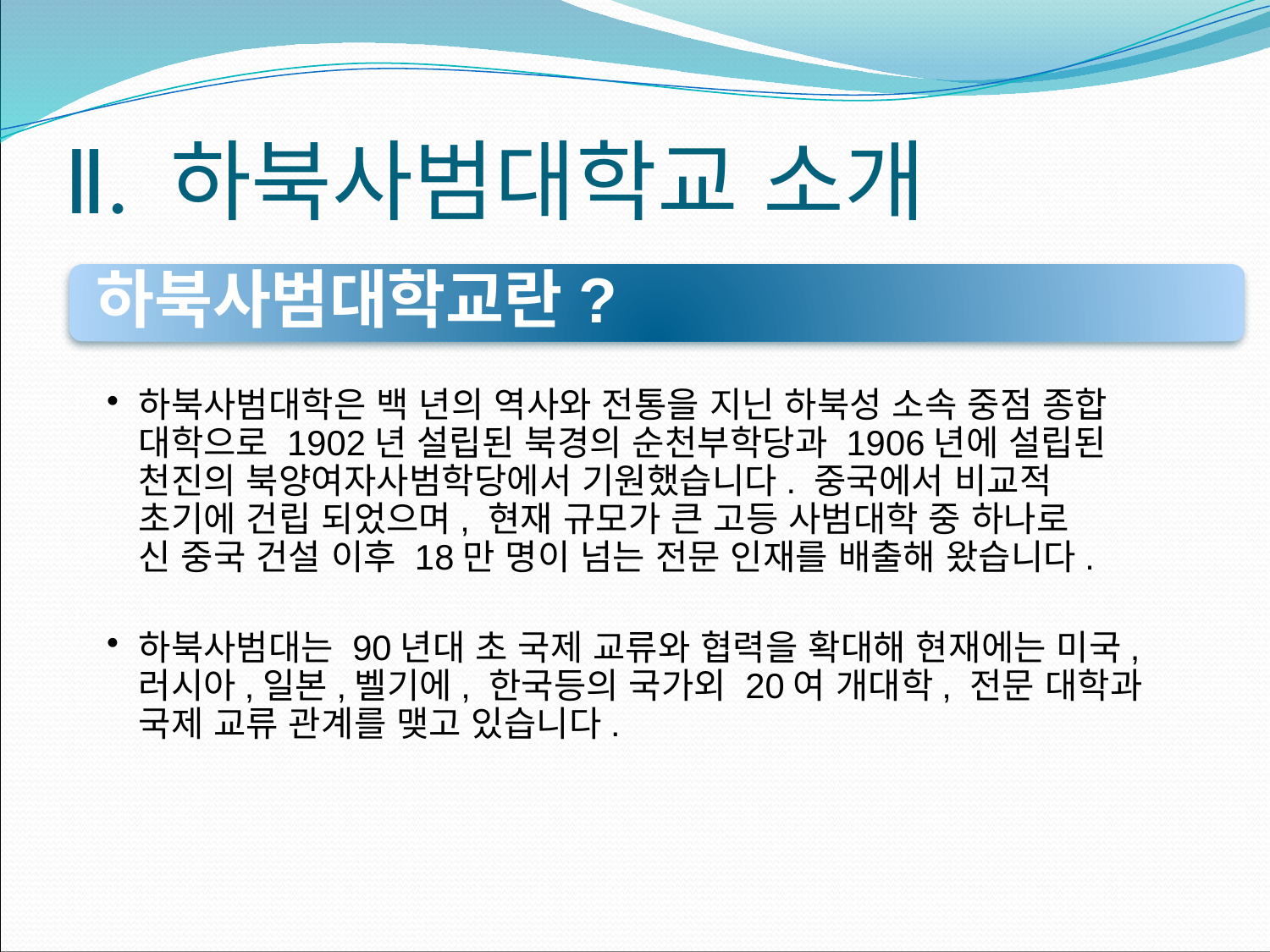

# Ⅱ. 하북사범대학교 소개
하북사범대학교란?

하북사범대학은 백 년의 역사와 전통을 지닌 하북성 소속 중점 종합 대학으로 1902년 설립된 북경의 순천부학당과 1906년에 설립된
천진의 북양여자사범학당에서 기원했습니다. 중국에서 비교적
초기에 건립 되었으며, 현재 규모가 큰 고등 사범대학 중 하나로
신 중국 건설 이후 18만 명이 넘는 전문 인재를 배출해 왔습니다.

하북사범대는 90년대 초 국제 교류와 협력을 확대해 현재에는 미국, 러시아,일본,벨기에, 한국등의 국가외 20여 개대학, 전문 대학과
국제 교류 관계를 맺고 있습니다.